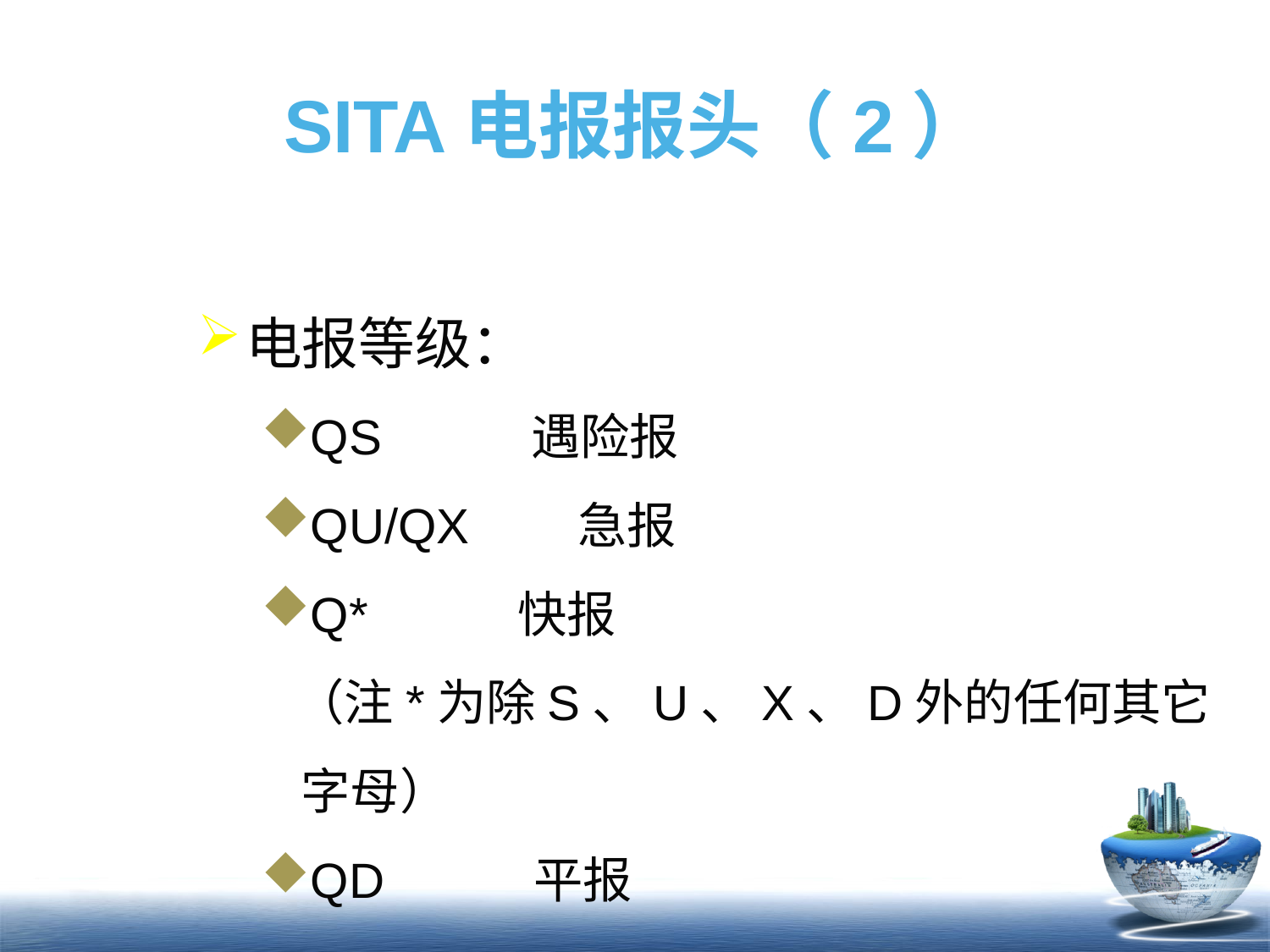

# SITA电报报头（2）
电报等级：
QS          遇险报
QU/QX       急报
Q*          快报
  （注*为除S、U、X、D外的任何其它字母）
QD          平报